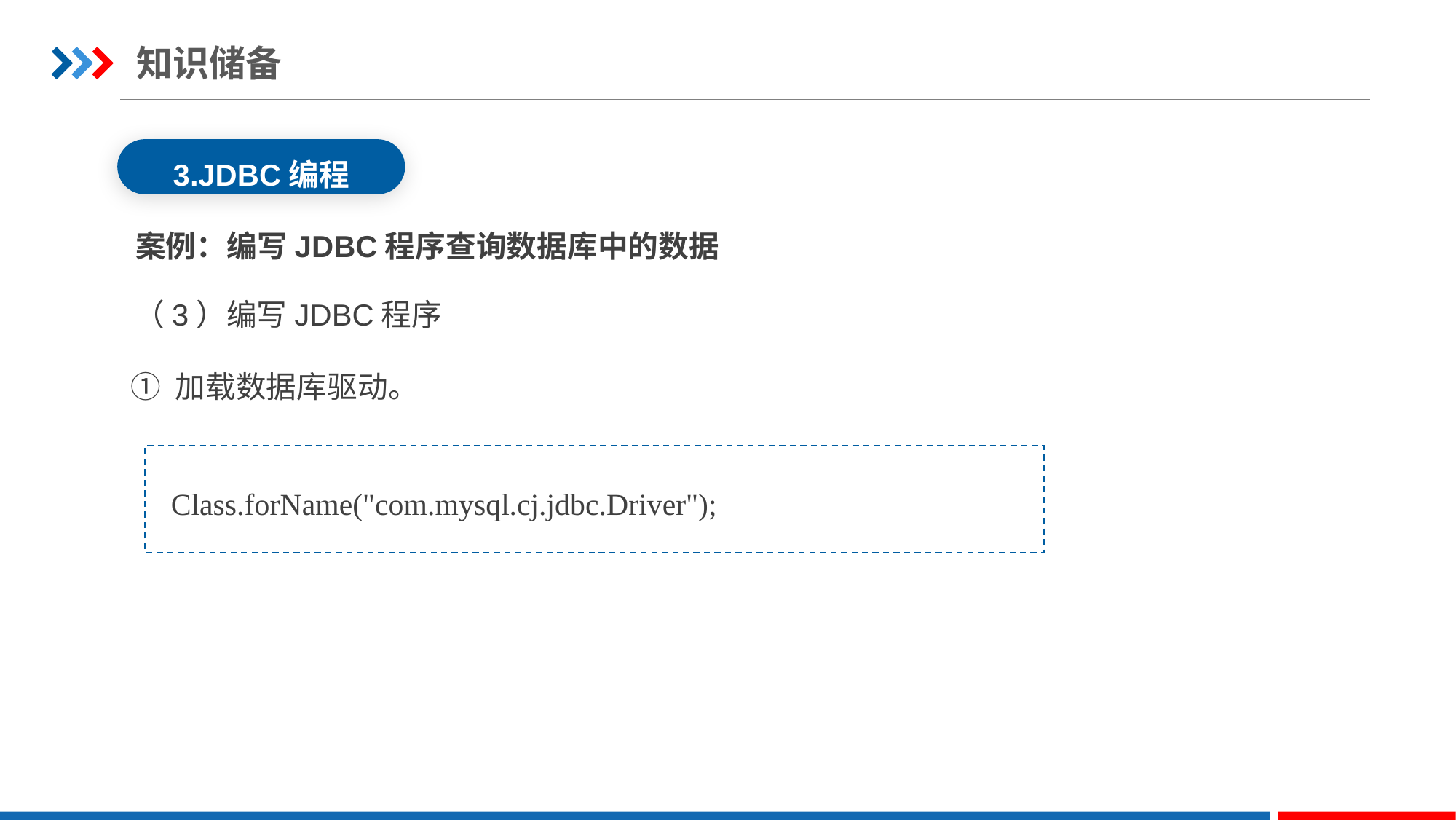

知识储备
3.JDBC编程

案例：编写JDBC程序查询数据库中的数据
（3）编写JDBC程序
① 加载数据库驱动。

Class.forName("com.mysql.cj.jdbc.Driver");